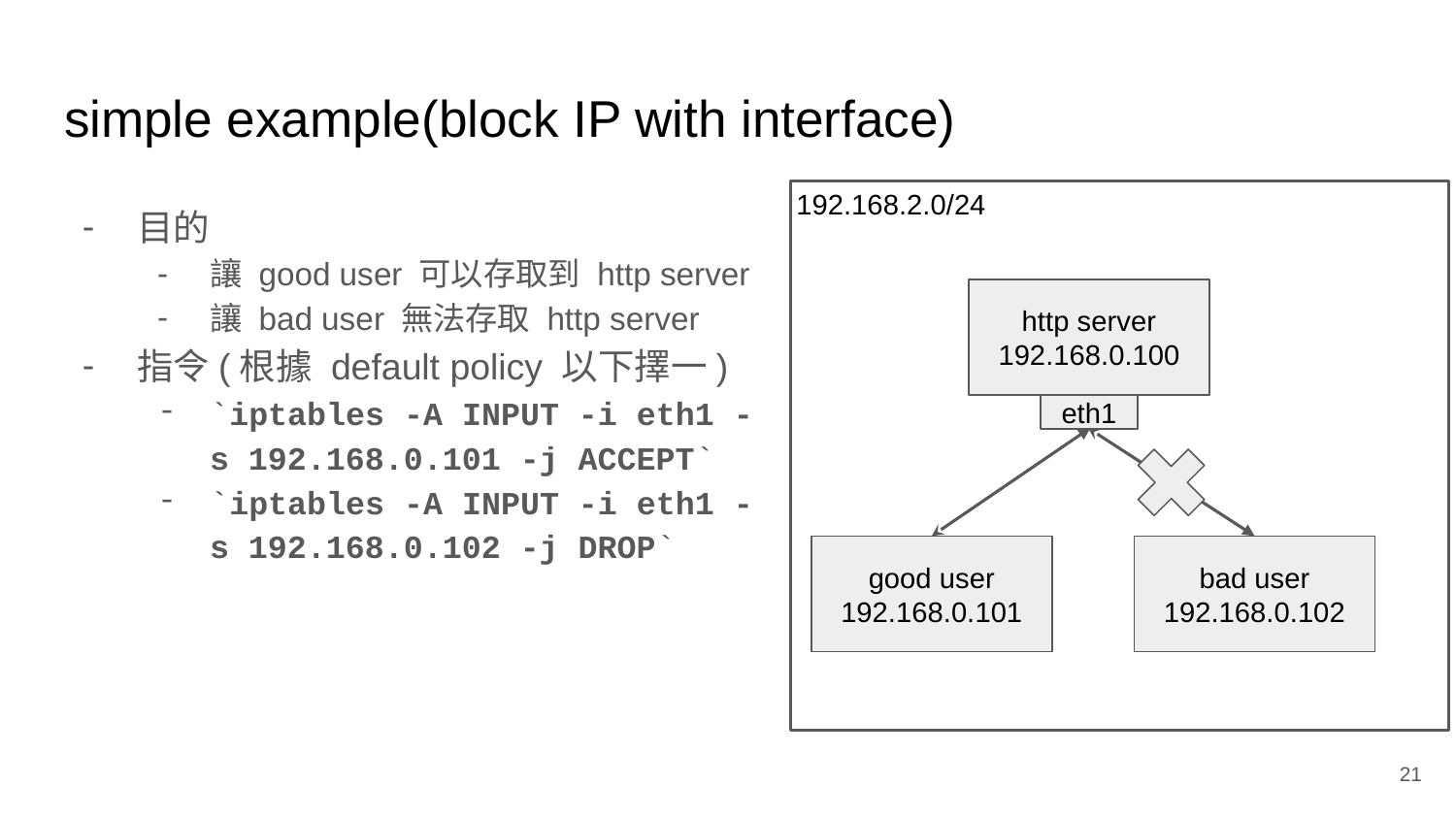

# simple example(block IP with interface)

192.168.2.0/24
http server
192.168.0.100
eth1

good user
192.168.0.101
bad user
192.168.0.102
目的
讓 good user 可以存取到 http server
讓 bad user 無法存取 http server
指令(根據 default policy 以下擇一)
`iptables -A INPUT -i eth1 -s 192.168.0.101 -j ACCEPT`
`iptables -A INPUT -i eth1 -s 192.168.0.102 -j DROP`
21